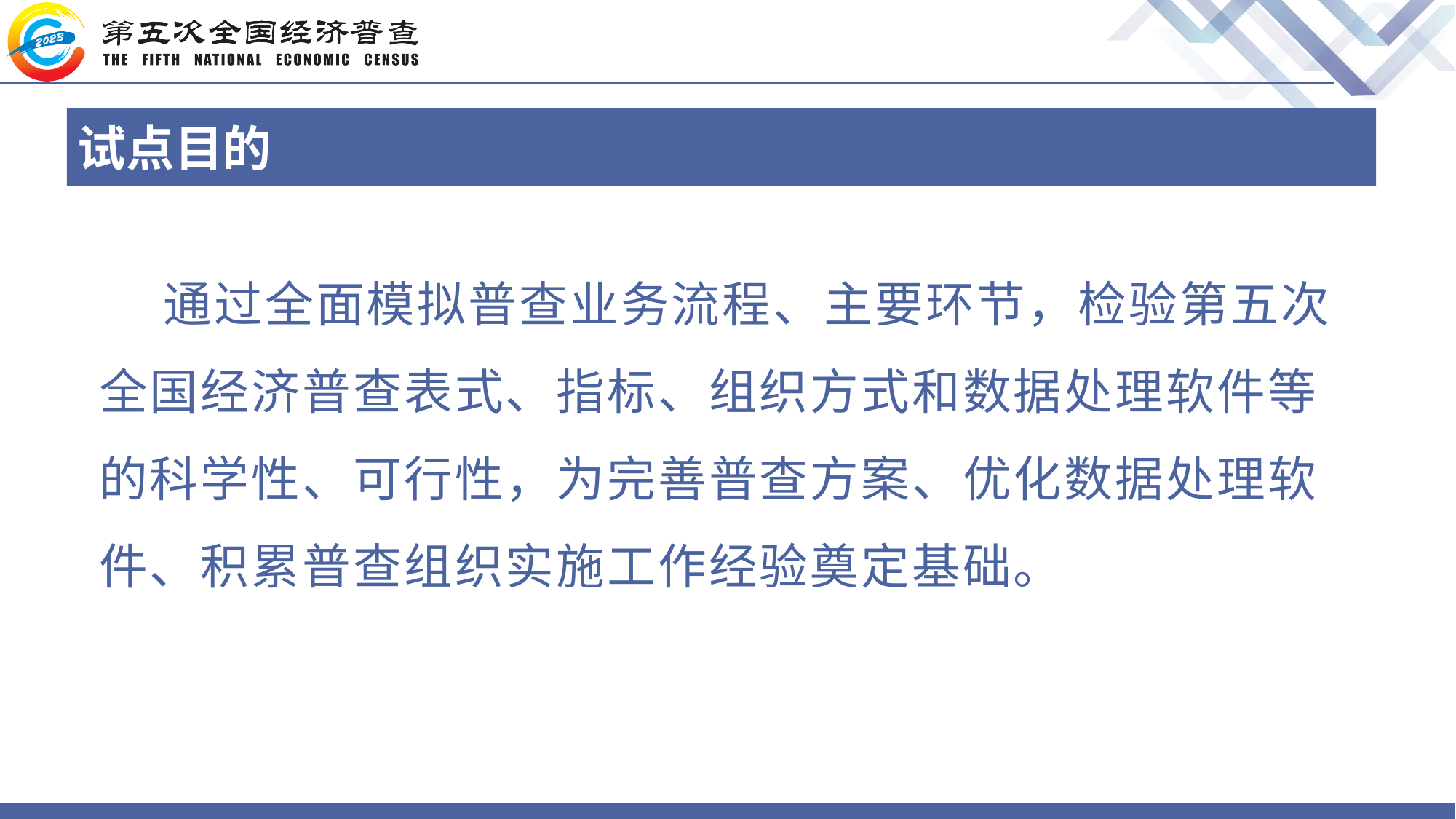

# 试点目的
    通过全面模拟普查业务流程、主要环节，检验第五次全国经济普查表式、指标、组织方式和数据处理软件等的科学性、可行性，为完善普查方案、优化数据处理软件、积累普查组织实施工作经验奠定基础。